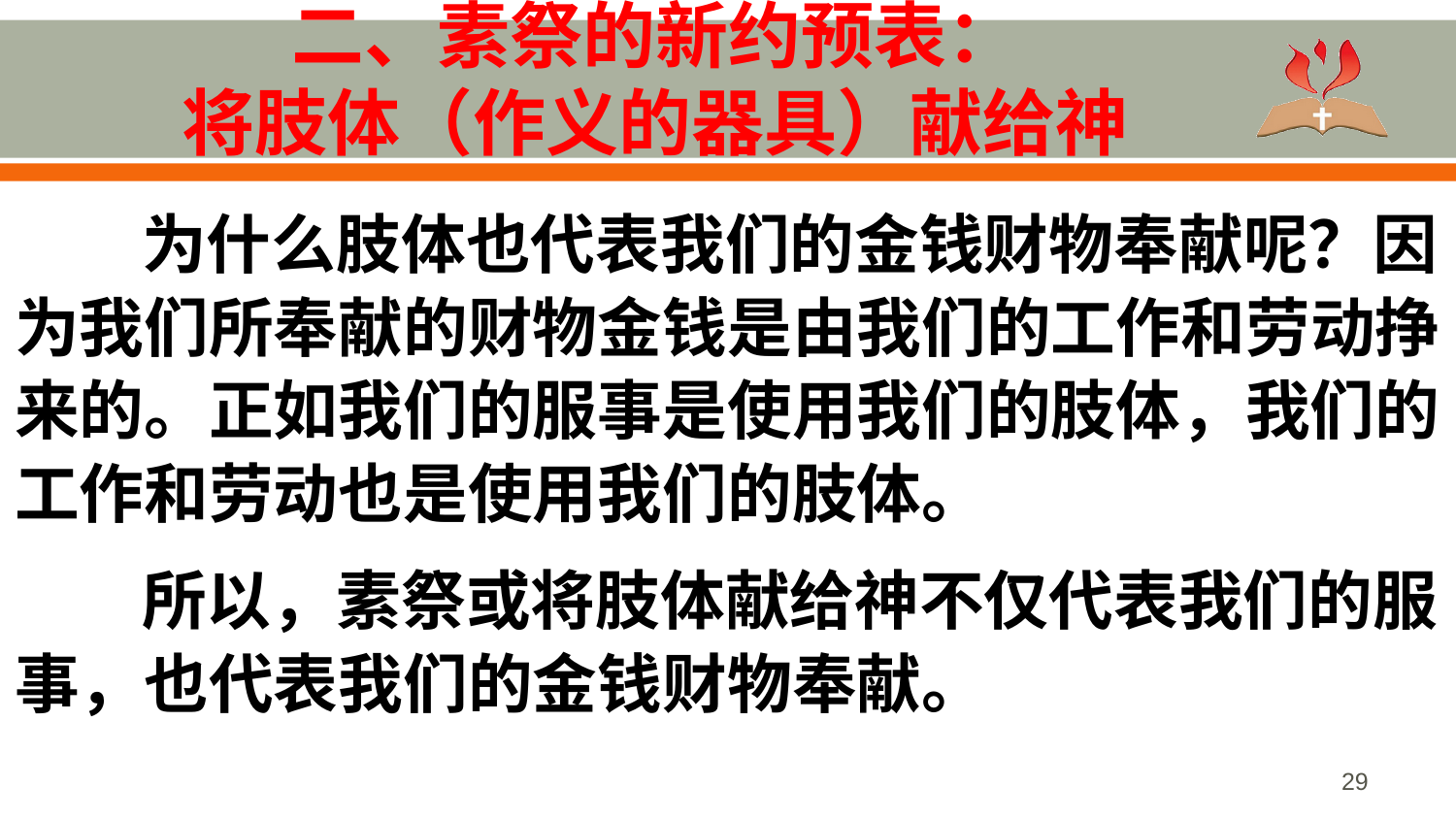

# 二、素祭的新约预表： 将肢体（作义的器具）献给神
为什么肢体也代表我们的金钱财物奉献呢？因为我们所奉献的财物金钱是由我们的工作和劳动挣来的。正如我们的服事是使用我们的肢体，我们的工作和劳动也是使用我们的肢体。
所以，素祭或将肢体献给神不仅代表我们的服事，也代表我们的金钱财物奉献。

29